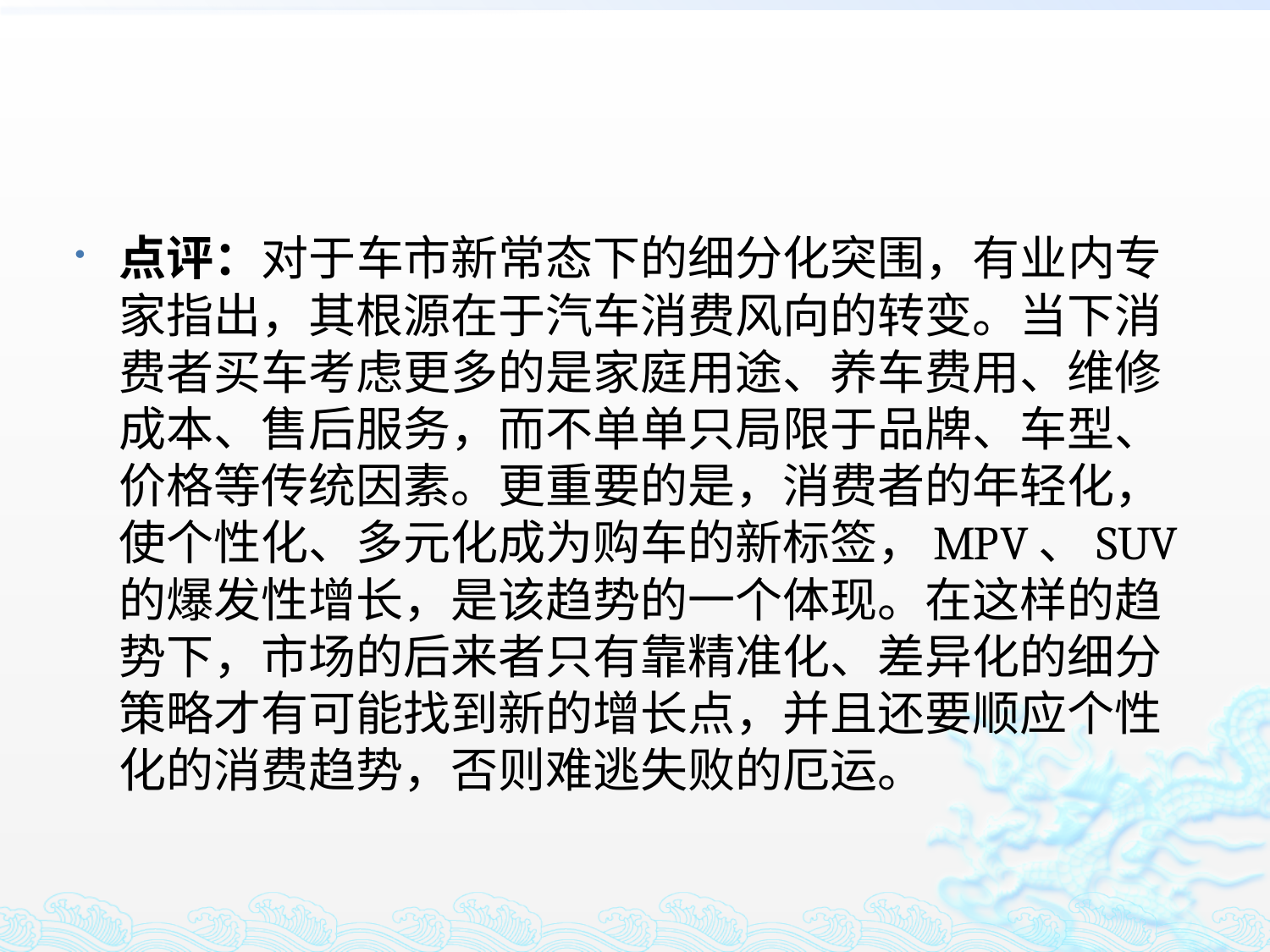

#
点评：对于车市新常态下的细分化突围，有业内专家指出，其根源在于汽车消费风向的转变。当下消费者买车考虑更多的是家庭用途、养车费用、维修成本、售后服务，而不单单只局限于品牌、车型、价格等传统因素。更重要的是，消费者的年轻化，使个性化、多元化成为购车的新标签，MPV、SUV的爆发性增长，是该趋势的一个体现。在这样的趋势下，市场的后来者只有靠精准化、差异化的细分策略才有可能找到新的增长点，并且还要顺应个性化的消费趋势，否则难逃失败的厄运。